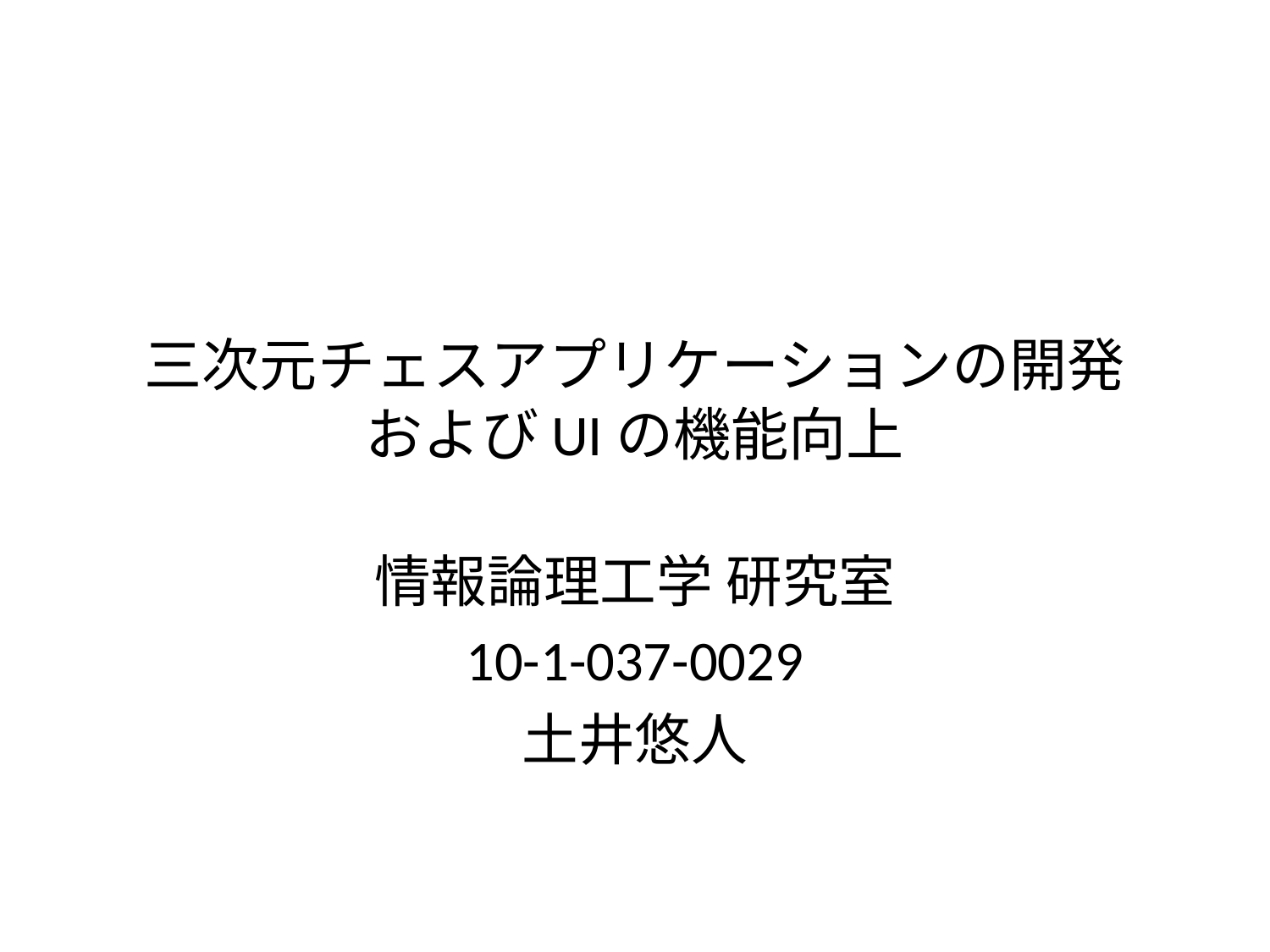

# 三次元チェスアプリケーションの開発 およびUIの機能向上
情報論理工学 研究室
10-1-037-0029
土井悠人